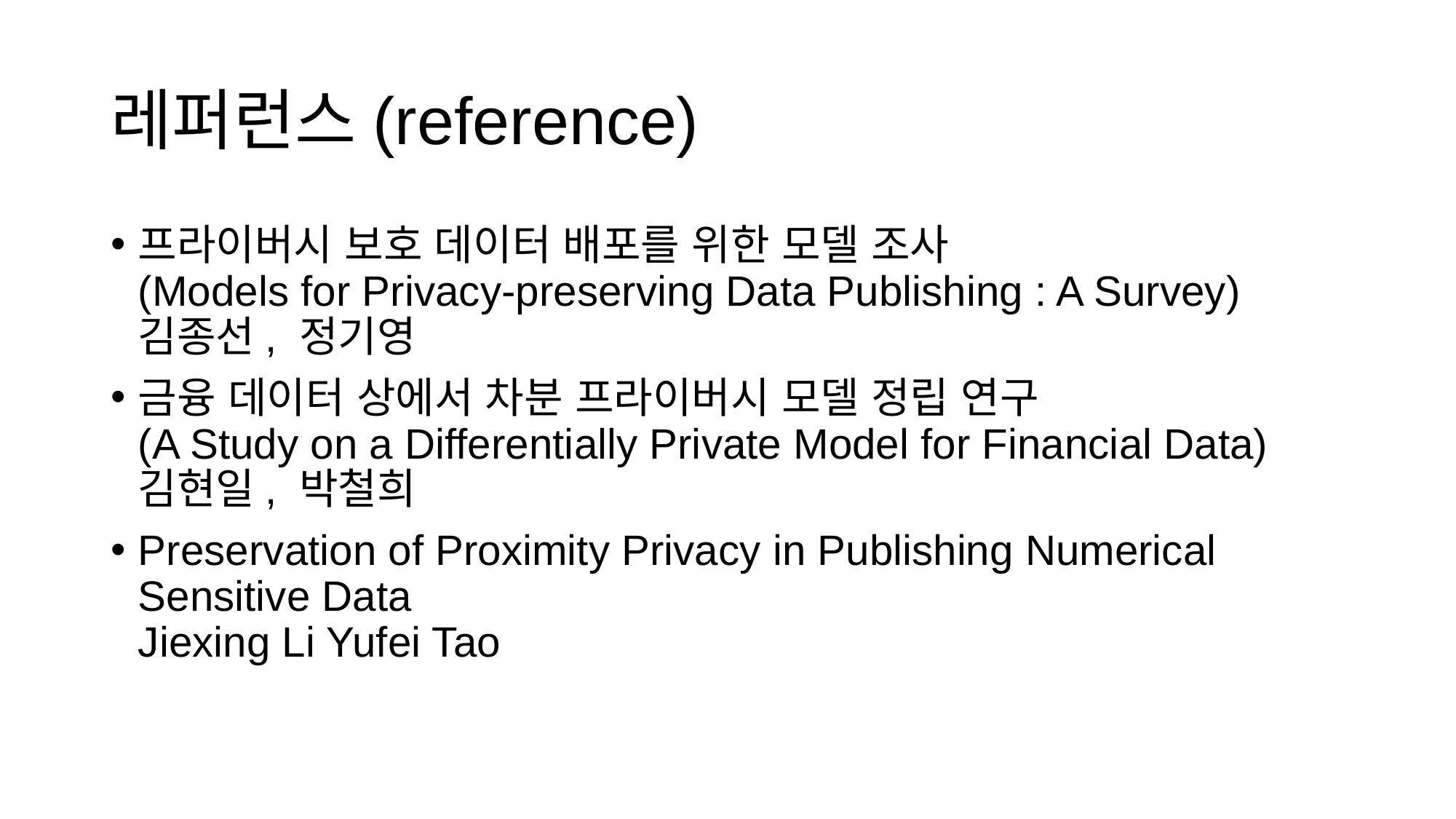

# 레퍼런스(reference)
프라이버시 보호 데이터 배포를 위한 모델 조사
(Models for Privacy-preserving Data Publishing : A Survey)
김종선, 정기영
금융 데이터 상에서 차분 프라이버시 모델 정립 연구
(A Study on a Differentially Private Model for Financial Data)
김현일, 박철희
Preservation of Proximity Privacy in Publishing Numerical Sensitive Data
Jiexing Li Yufei Tao